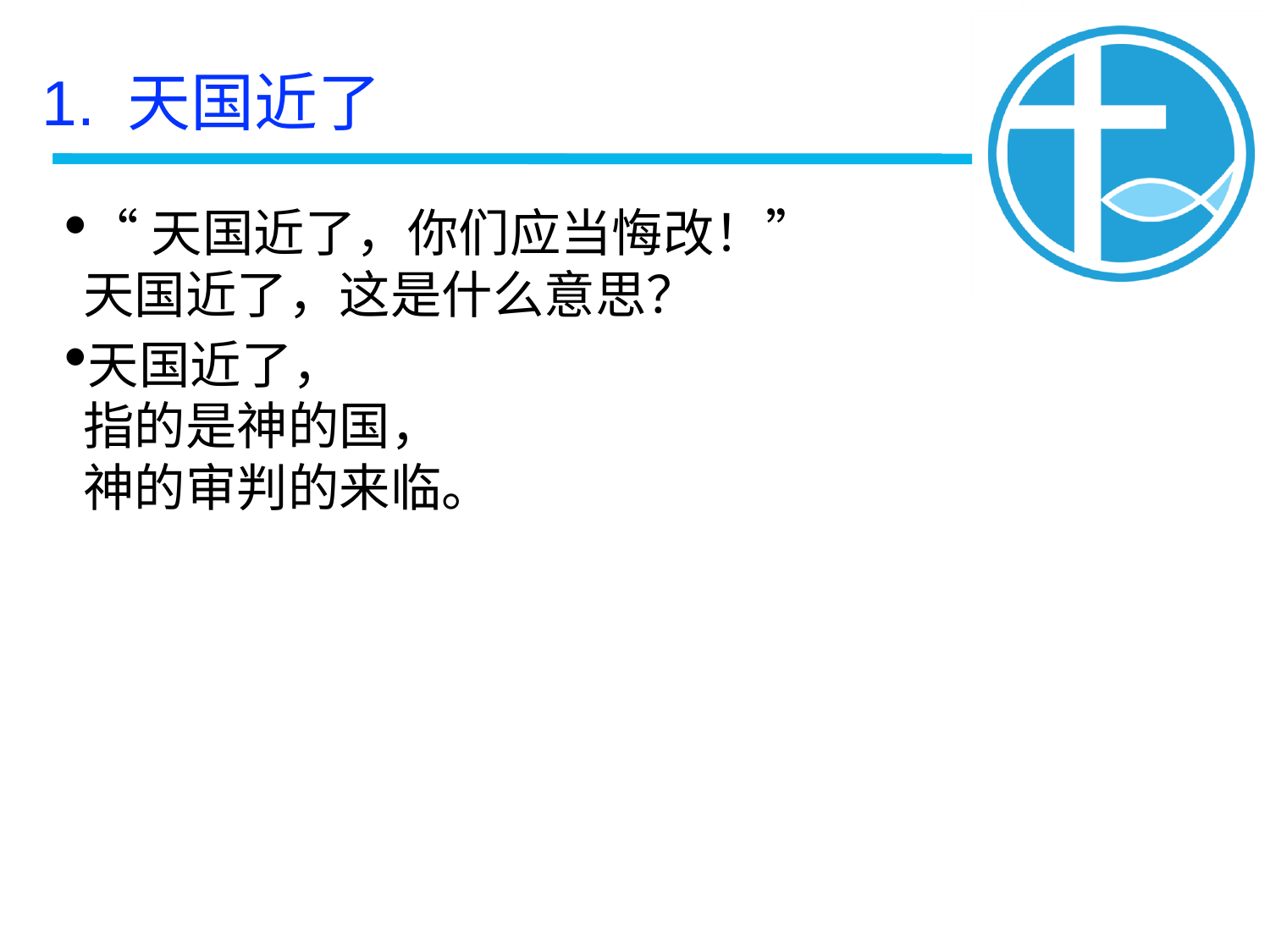

1. 天国近了
“天国近了，你们应当悔改！”
天国近了，这是什么意思？
天国近了，
指的是神的国，
神的审判的来临。